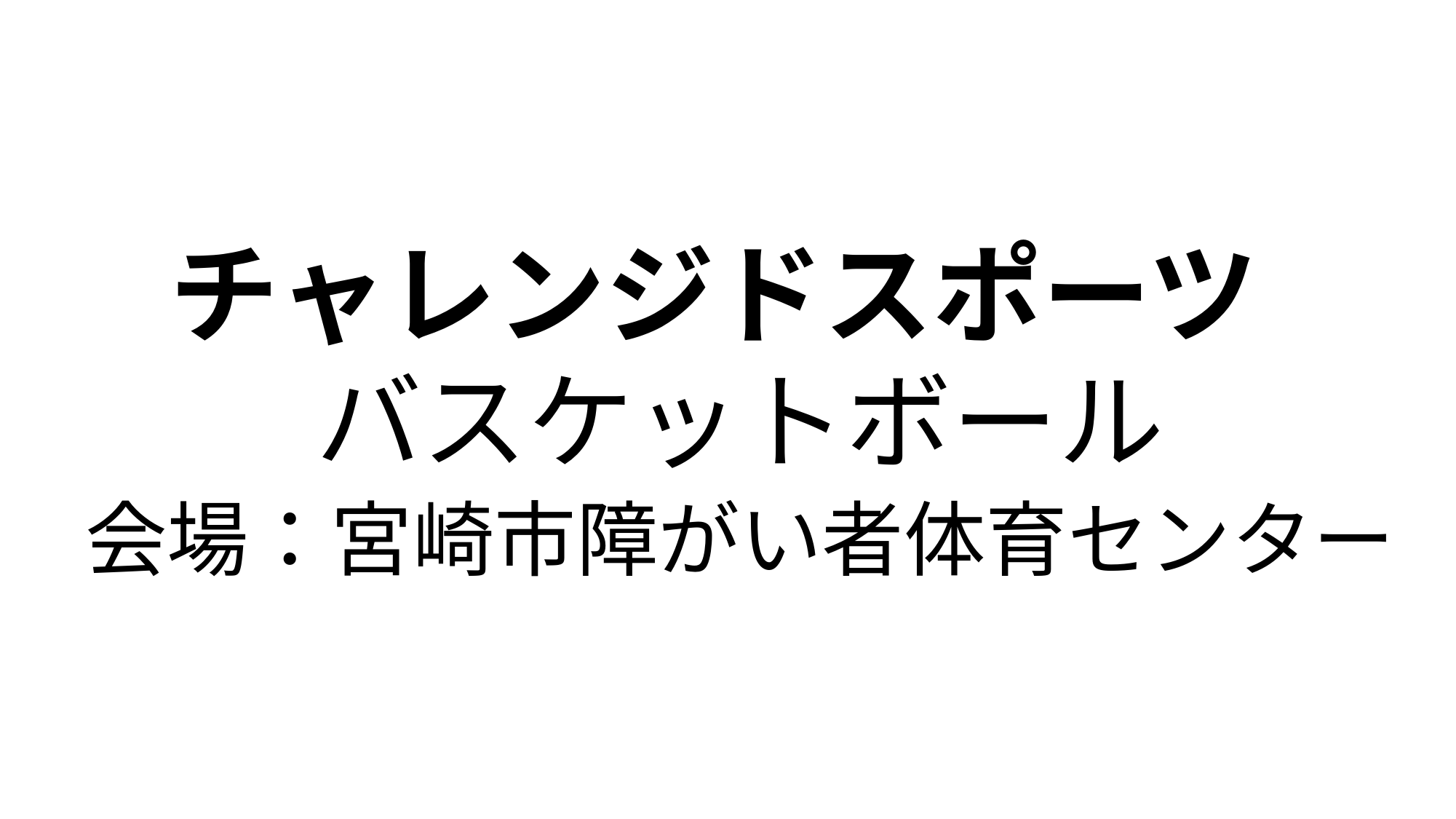

# チャレンジドスポーツ
バスケットボール
会場：宮崎市障がい者体育センター